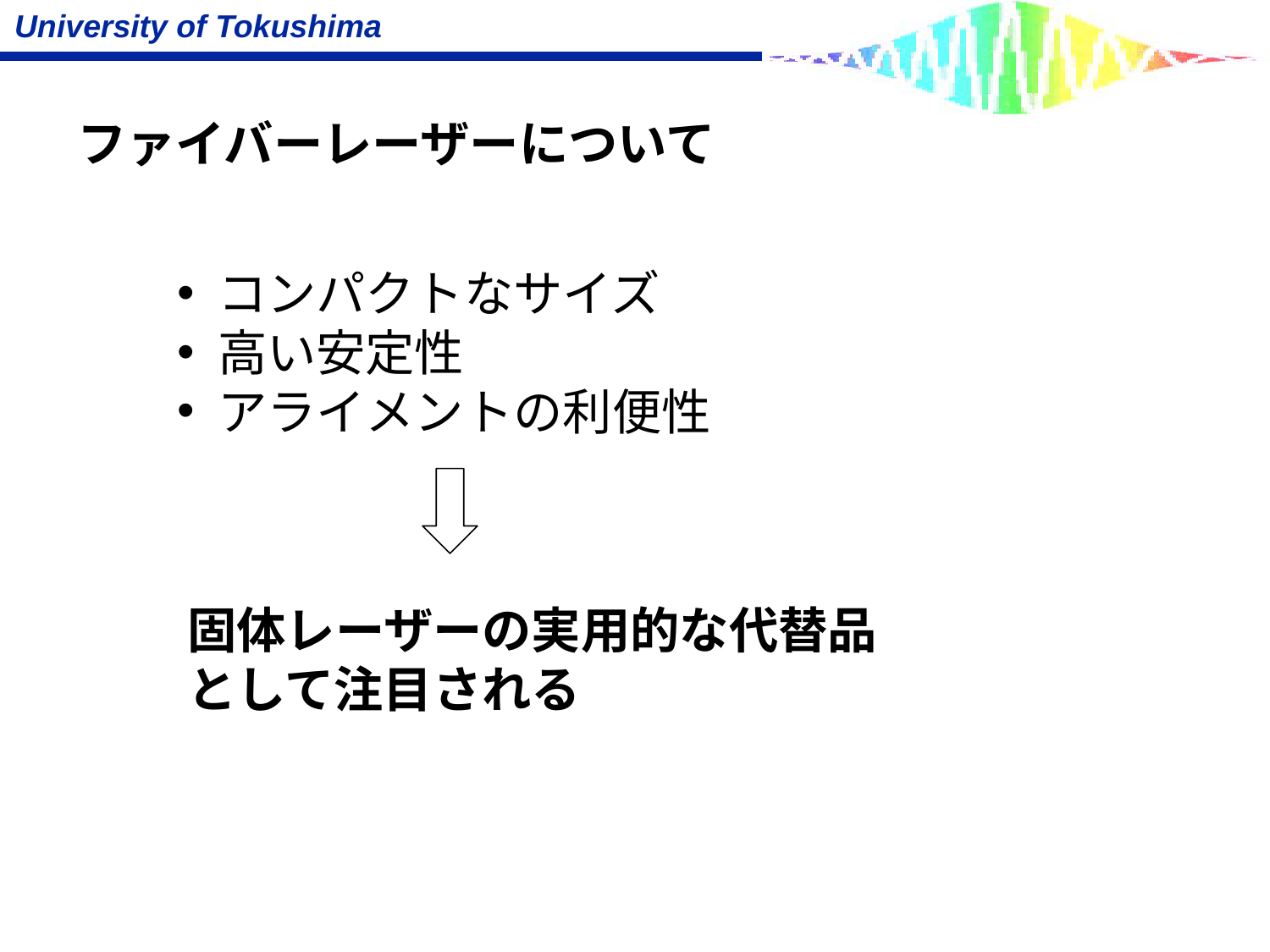

ファイバーレーザーについて
 コンパクトなサイズ
 高い安定性
 アライメントの利便性

固体レーザーの実用的な代替品
として注目される